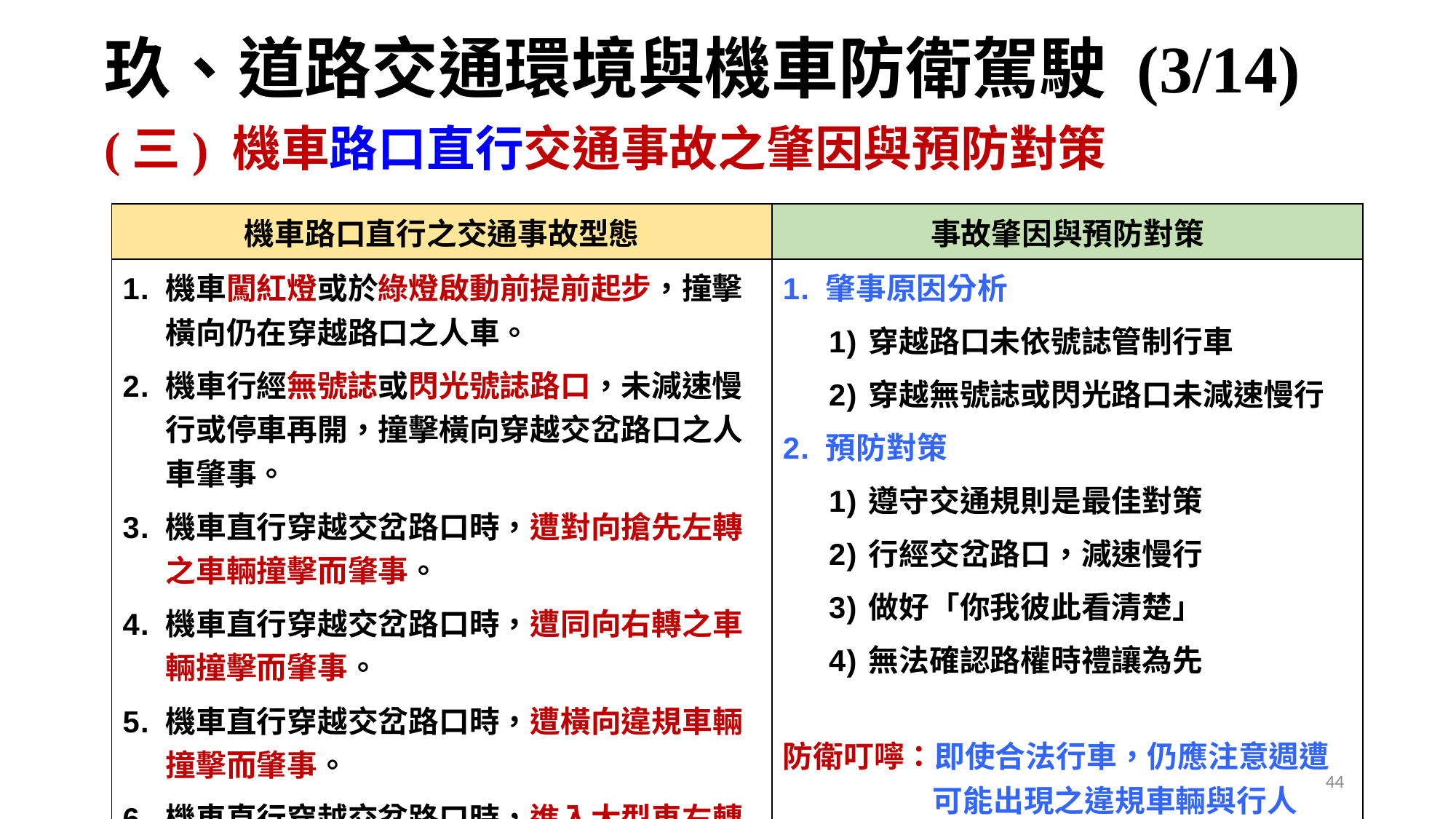

44
# 玖、道路交通環境與機車防衛駕駛 (3/14)
(三) 機車路口直行交通事故之肇因與預防對策
| 機車路口直行之交通事故型態 | 事故肇因與預防對策 |
| --- | --- |
| 機車闖紅燈或於綠燈啟動前提前起步，撞擊橫向仍在穿越路口之人車。 機車行經無號誌或閃光號誌路口，未減速慢行或停車再開，撞擊橫向穿越交岔路口之人車肇事。 機車直行穿越交岔路口時，遭對向搶先左轉之車輛撞擊而肇事。 機車直行穿越交岔路口時，遭同向右轉之車輛撞擊而肇事。 機車直行穿越交岔路口時，遭橫向違規車輛撞擊而肇事。 機車直行穿越交岔路口時，進入大型車右轉內輪差之範圍內，遭大型車撞擊。 | 肇事原因分析 穿越路口未依號誌管制行車 穿越無號誌或閃光路口未減速慢行 預防對策 遵守交通規則是最佳對策 行經交岔路口，減速慢行 做好「你我彼此看清楚」 無法確認路權時禮讓為先 防衛叮嚀：即使合法行車，仍應注意週遭可能出現之違規車輛與行人 |